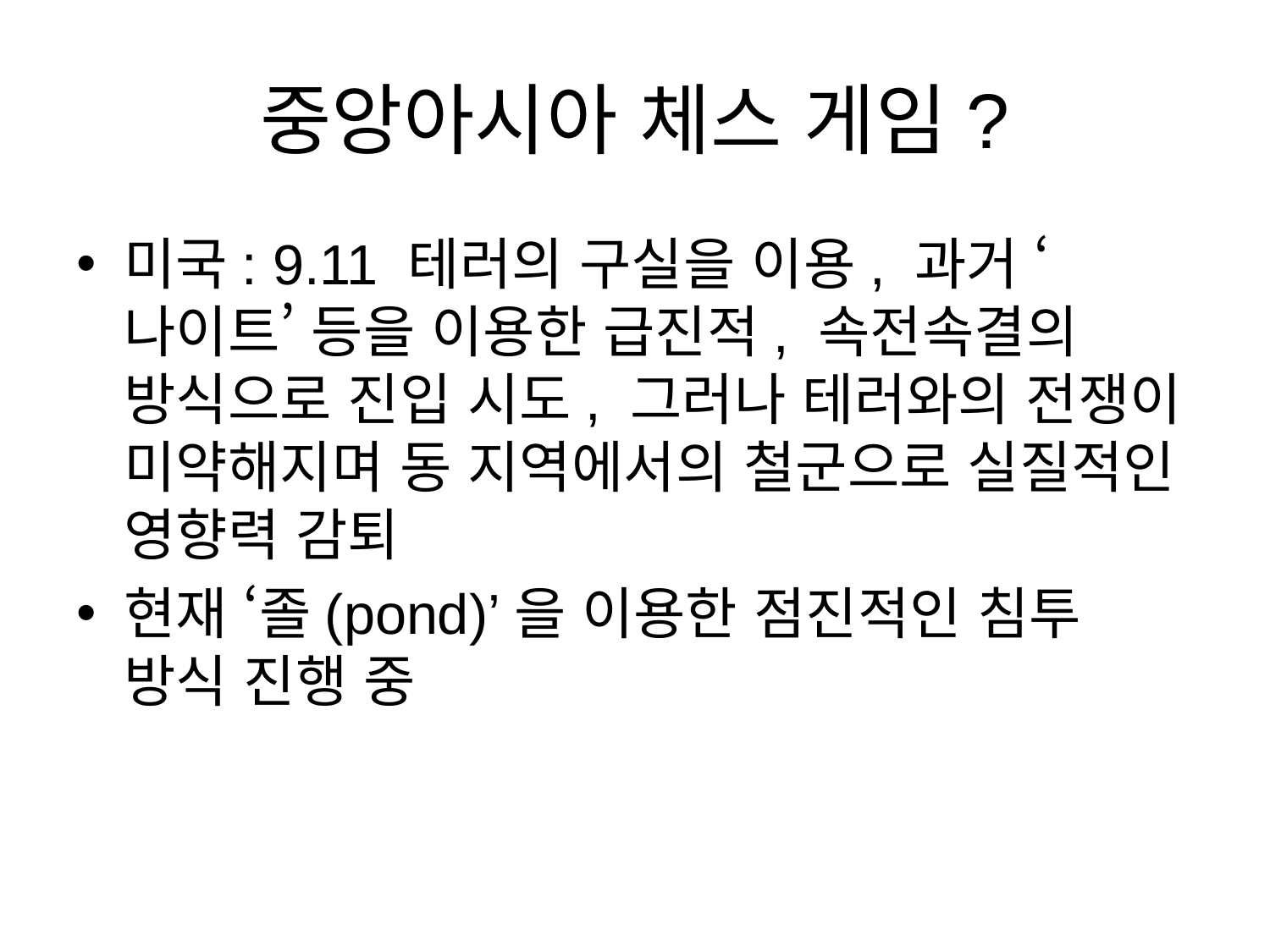

# 중앙아시아 체스 게임?
미국: 9.11 테러의 구실을 이용, 과거 ‘나이트’ 등을 이용한 급진적, 속전속결의 방식으로 진입 시도, 그러나 테러와의 전쟁이 미약해지며 동 지역에서의 철군으로 실질적인 영향력 감퇴
현재 ‘졸(pond)’을 이용한 점진적인 침투 방식 진행 중